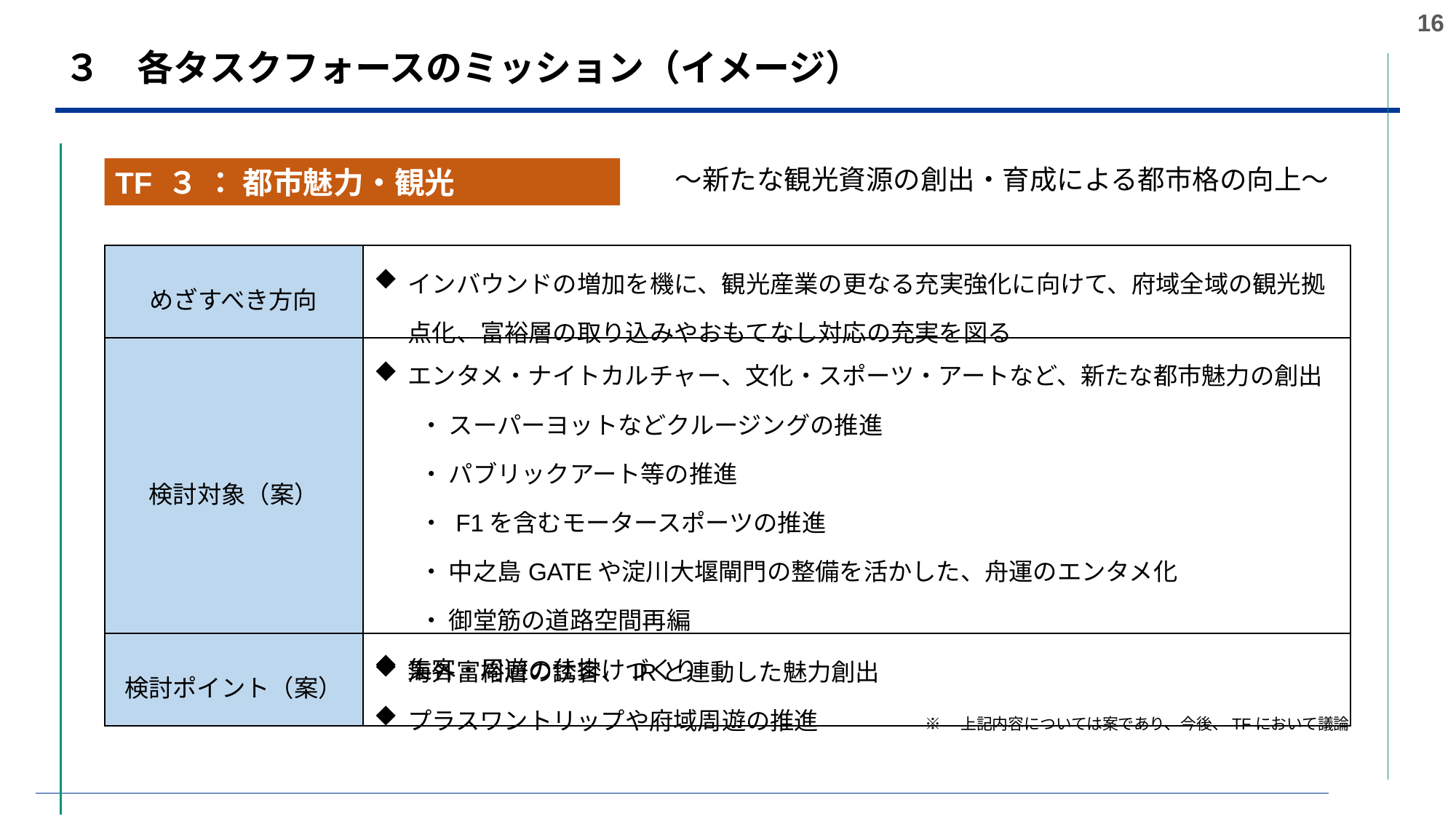

16
３　各タスクフォースのミッション（イメージ）
～新たな観光資源の創出・育成による都市格の向上～
TF ３ ： 都市魅力・観光
| めざすべき方向 | インバウンドの増加を機に、観光産業の更なる充実強化に向けて、府域全域の観光拠点化、富裕層の取り込みやおもてなし対応の充実を図る |
| --- | --- |
| 検討対象（案） | エンタメ・ナイトカルチャー、文化・スポーツ・アートなど、新たな都市魅力の創出 　・ スーパーヨットなどクルージングの推進 　・ パブリックアート等の推進 　・ F1を含むモータースポーツの推進 　・ 中之島GATEや淀川大堰閘門の整備を活かした、舟運のエンタメ化 　・ 御堂筋の道路空間再編 集客・周遊の仕掛けづくり |
| 検討ポイント（案） | 海外富裕層の誘客、IRと連動した魅力創出 プラスワントリップや府域周遊の推進 |
※　上記内容については案であり、今後、TFにおいて議論